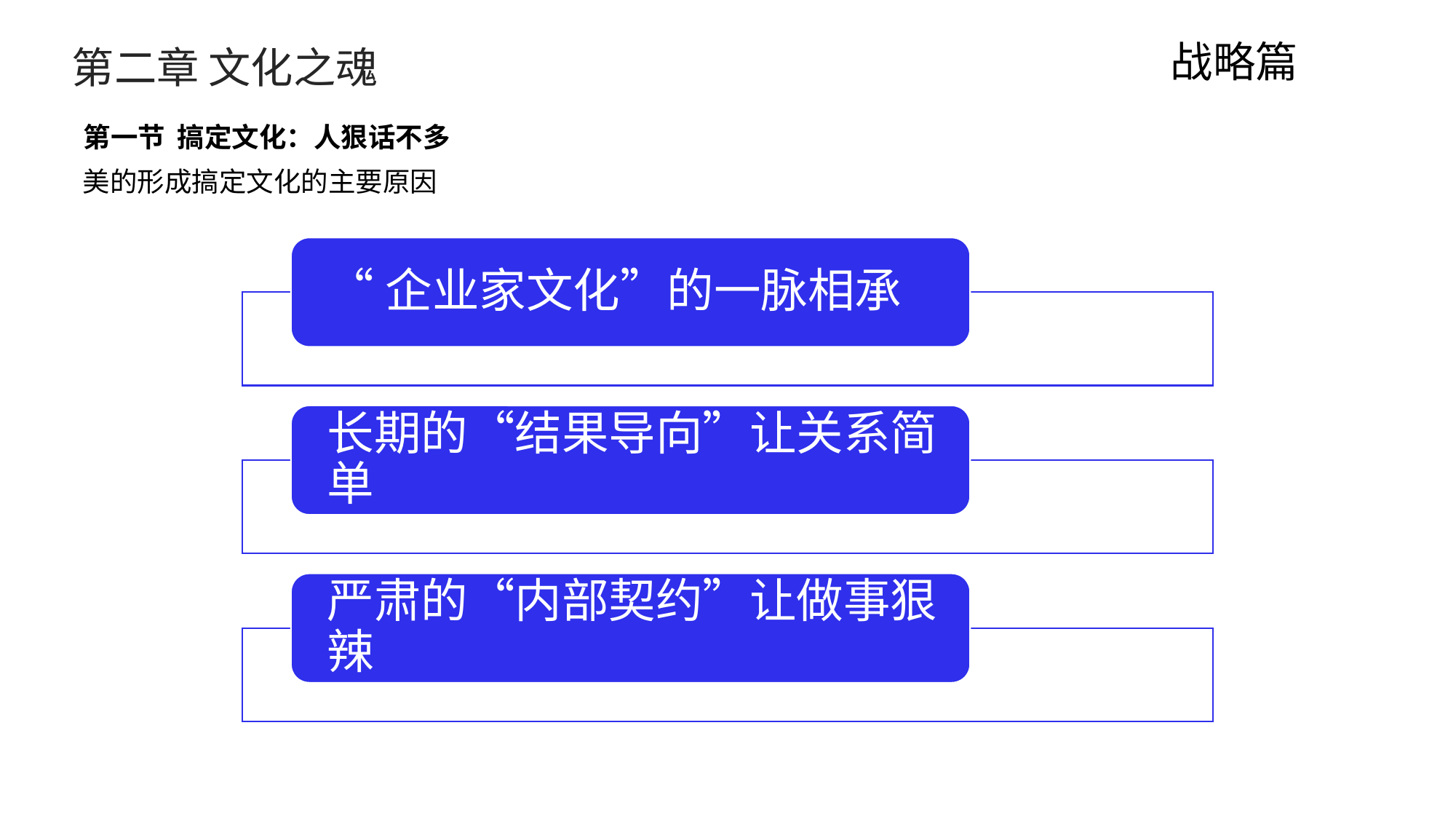

战略篇
第二章 文化之魂
第一节  搞定文化：人狠话不多
美的形成搞定文化的主要原因
“企业家文化”的一脉相承
长期的“结果导向”让关系简单
严肃的“内部契约”让做事狠辣